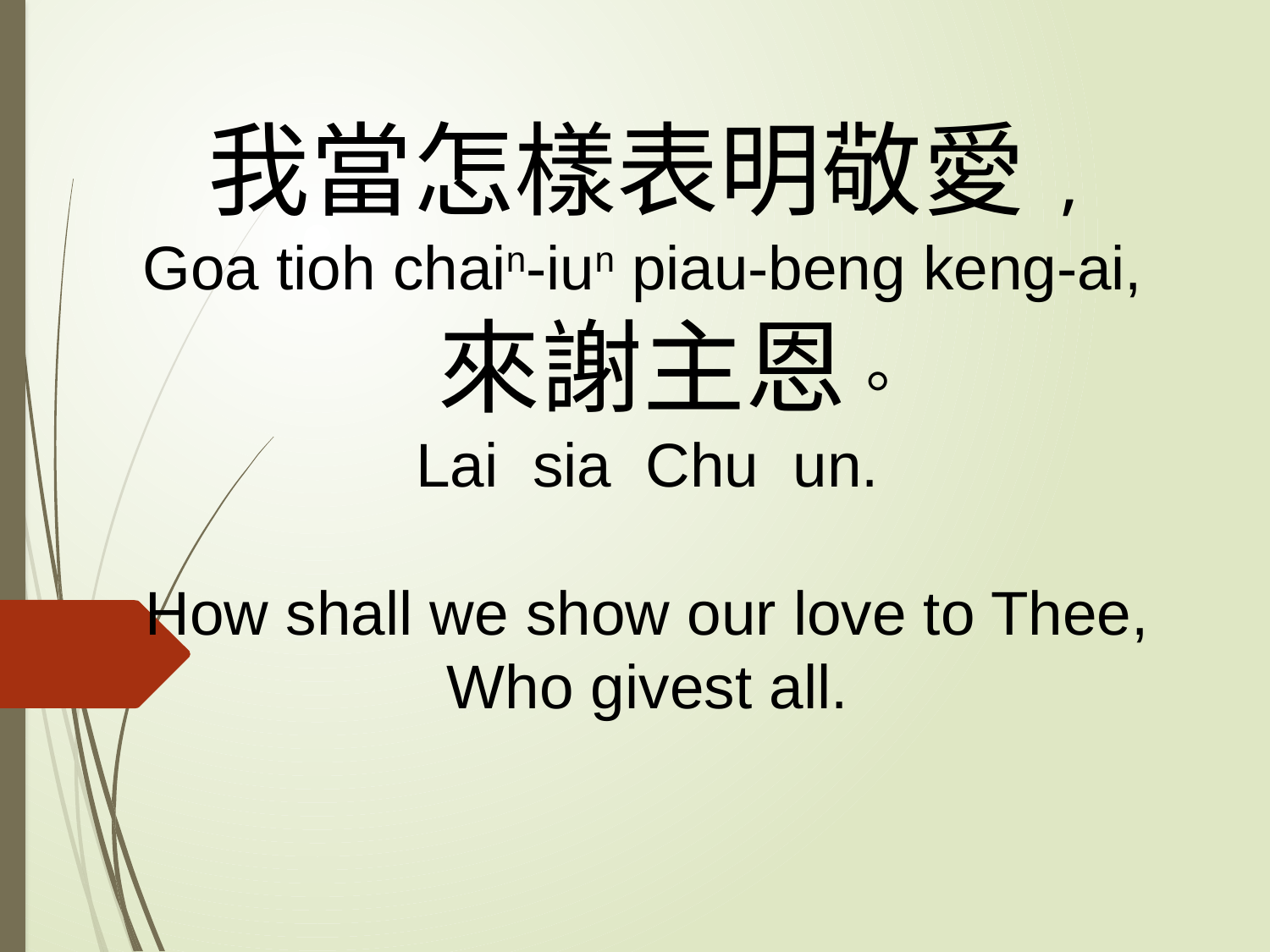

# 我當怎樣表明敬愛, Goa tioh chain-iun piau-beng keng-ai, 來謝主恩。 Lai  sia  Chu  un. How shall we show our love to Thee, Who givest all.